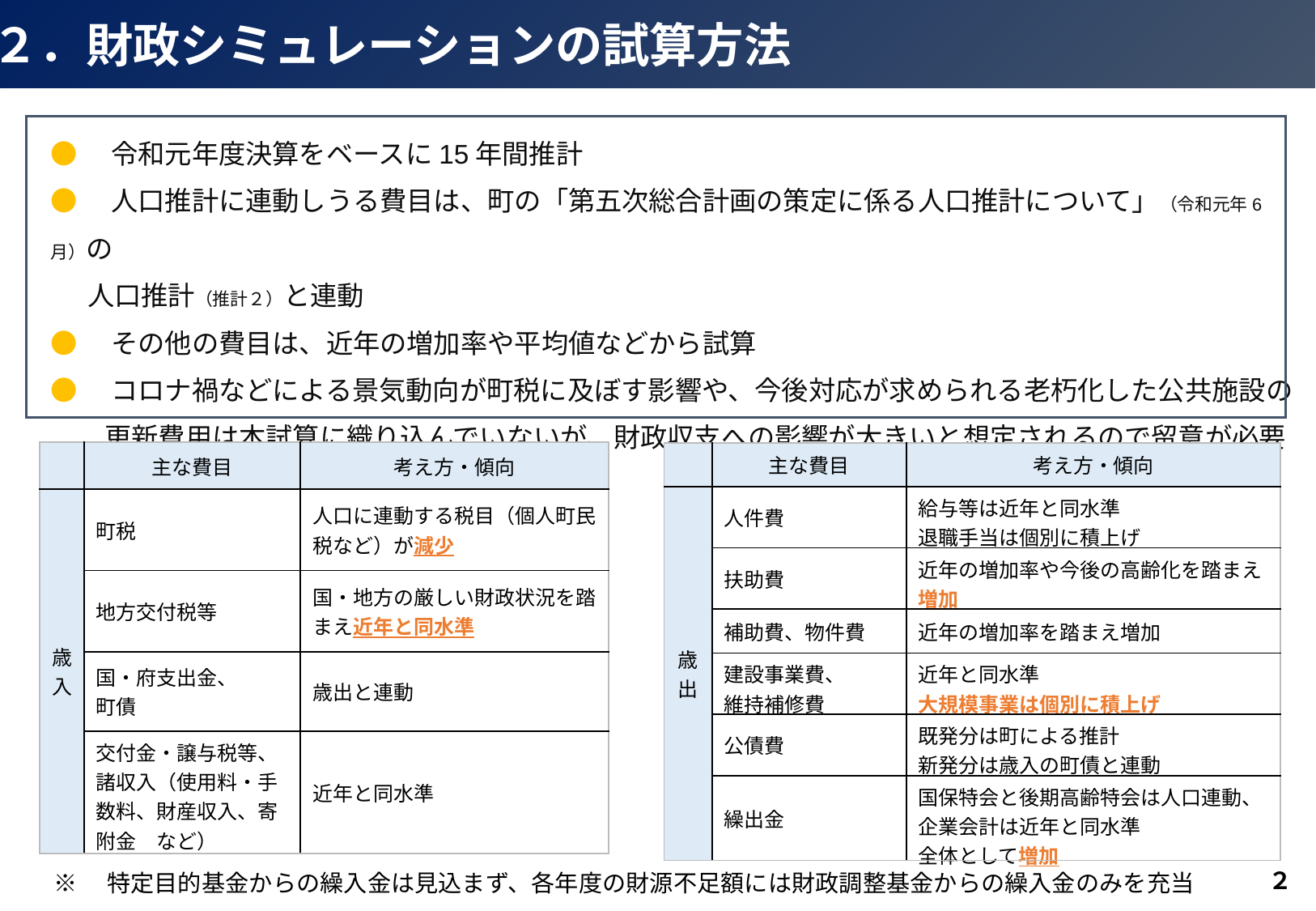

２．財政シミュレーションの試算方法

●　令和元年度決算をベースに15年間推計
●　人口推計に連動しうる費目は、町の「第五次総合計画の策定に係る人口推計について」（令和元年6月）の
     人口推計（推計２）と連動
●　その他の費目は、近年の増加率や平均値などから試算
●　コロナ禍などによる景気動向が町税に及ぼす影響や、今後対応が求められる老朽化した公共施設の
　　更新費用は本試算に織り込んでいないが、財政収支への影響が大きいと想定されるので留意が必要
|  | 主な費目 | 考え方・傾向 |
| --- | --- | --- |
| 歳入 | 町税 | 人口に連動する税目（個人町民税など）が減少 |
|  | 地方交付税等 | 国・地方の厳しい財政状況を踏まえ近年と同水準 |
|  | 国・府支出金、 町債 | 歳出と連動 |
|  | 交付金・譲与税等、 諸収入（使用料・手数料、財産収入、寄附金　など） | 近年と同水準 |
|  | 主な費目 | 考え方・傾向 |
| --- | --- | --- |
| 歳出 | 人件費 | 給与等は近年と同水準 退職手当は個別に積上げ |
|  | 扶助費 | 近年の増加率や今後の高齢化を踏まえ増加 |
|  | 補助費、物件費 | 近年の増加率を踏まえ増加 |
|  | 建設事業費、 維持補修費 | 近年と同水準 大規模事業は個別に積上げ |
|  | 公債費 | 既発分は町による推計 新発分は歳入の町債と連動 |
|  | 繰出金 | 国保特会と後期高齢特会は人口連動、 企業会計は近年と同水準 全体として増加 |
２
※　特定目的基金からの繰入金は見込まず、各年度の財源不足額には財政調整基金からの繰入金のみを充当